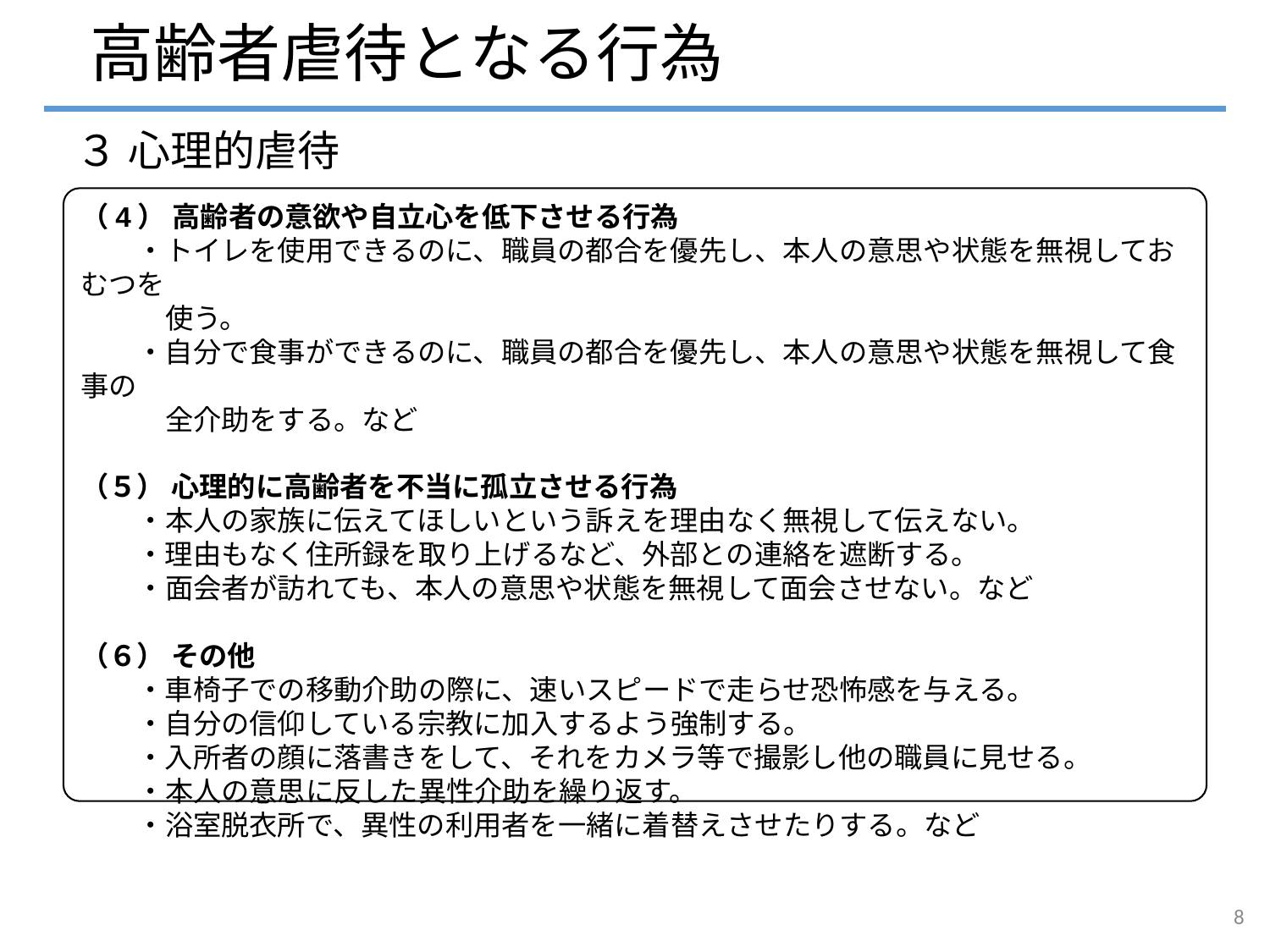

# 高齢者虐待となる行為
３ 心理的虐待
（4） 高齢者の意欲や自立心を低下させる行為
　　・トイレを使用できるのに、職員の都合を優先し、本人の意思や状態を無視しておむつを
　　　使う。
　　・自分で食事ができるのに、職員の都合を優先し、本人の意思や状態を無視して食事の
　　　全介助をする。など

（５） 心理的に高齢者を不当に孤立させる行為
　　・本人の家族に伝えてほしいという訴えを理由なく無視して伝えない。
　　・理由もなく住所録を取り上げるなど、外部との連絡を遮断する。
　　・面会者が訪れても、本人の意思や状態を無視して面会させない。など

（６） その他
　　・車椅子での移動介助の際に、速いスピードで走らせ恐怖感を与える。
　　・自分の信仰している宗教に加入するよう強制する。
　　・入所者の顔に落書きをして、それをカメラ等で撮影し他の職員に見せる。
　　・本人の意思に反した異性介助を繰り返す。
　　・浴室脱衣所で、異性の利用者を一緒に着替えさせたりする。など
8